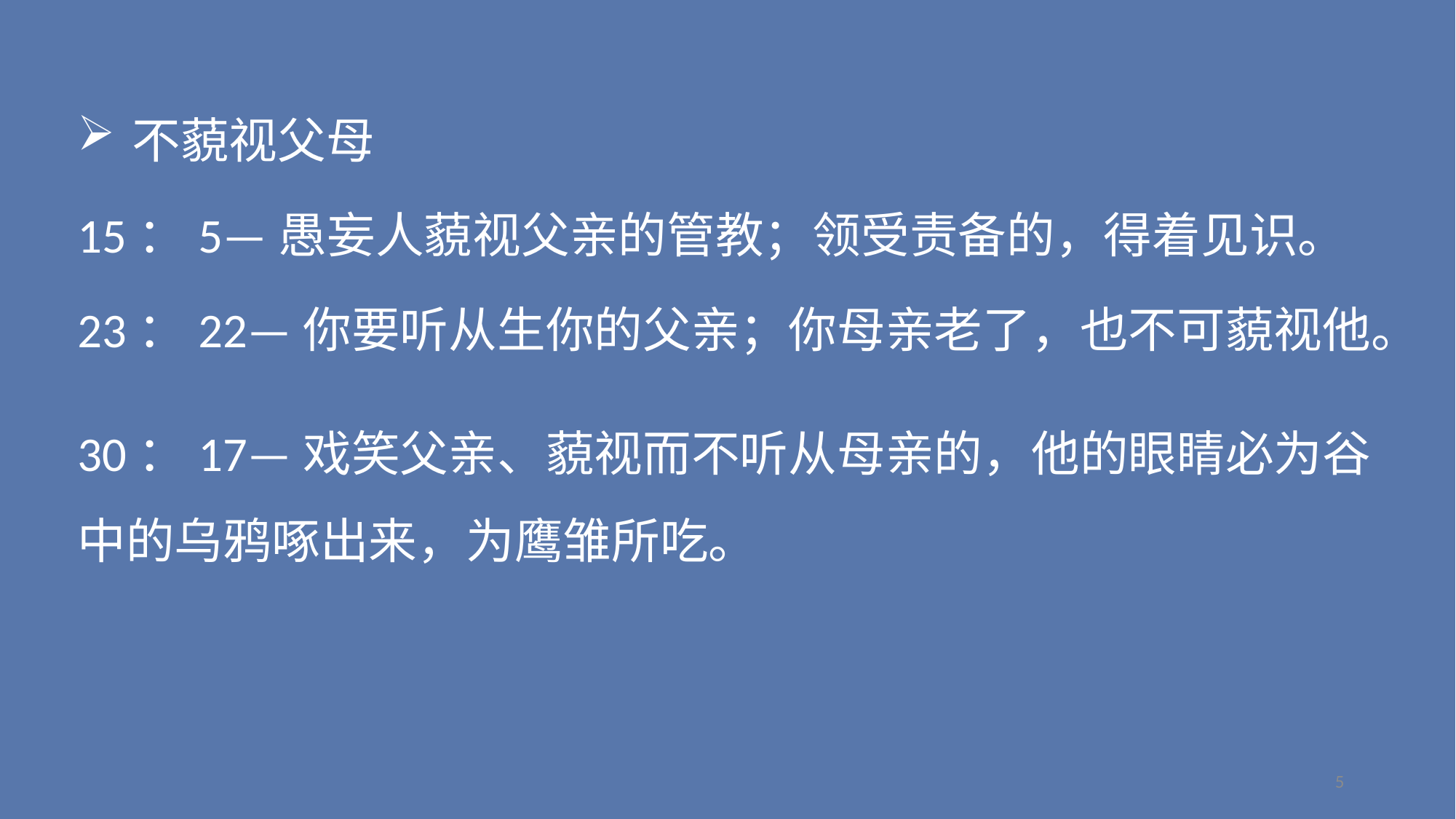

不藐视父母
15：5—愚妄人藐视父亲的管教；领受责备的，得着见识。
23：22—你要听从生你的父亲；你母亲老了，也不可藐视他。
30：17—戏笑父亲、藐视而不听从母亲的，他的眼睛必为谷中的乌鸦啄出来，为鹰雏所吃。
5